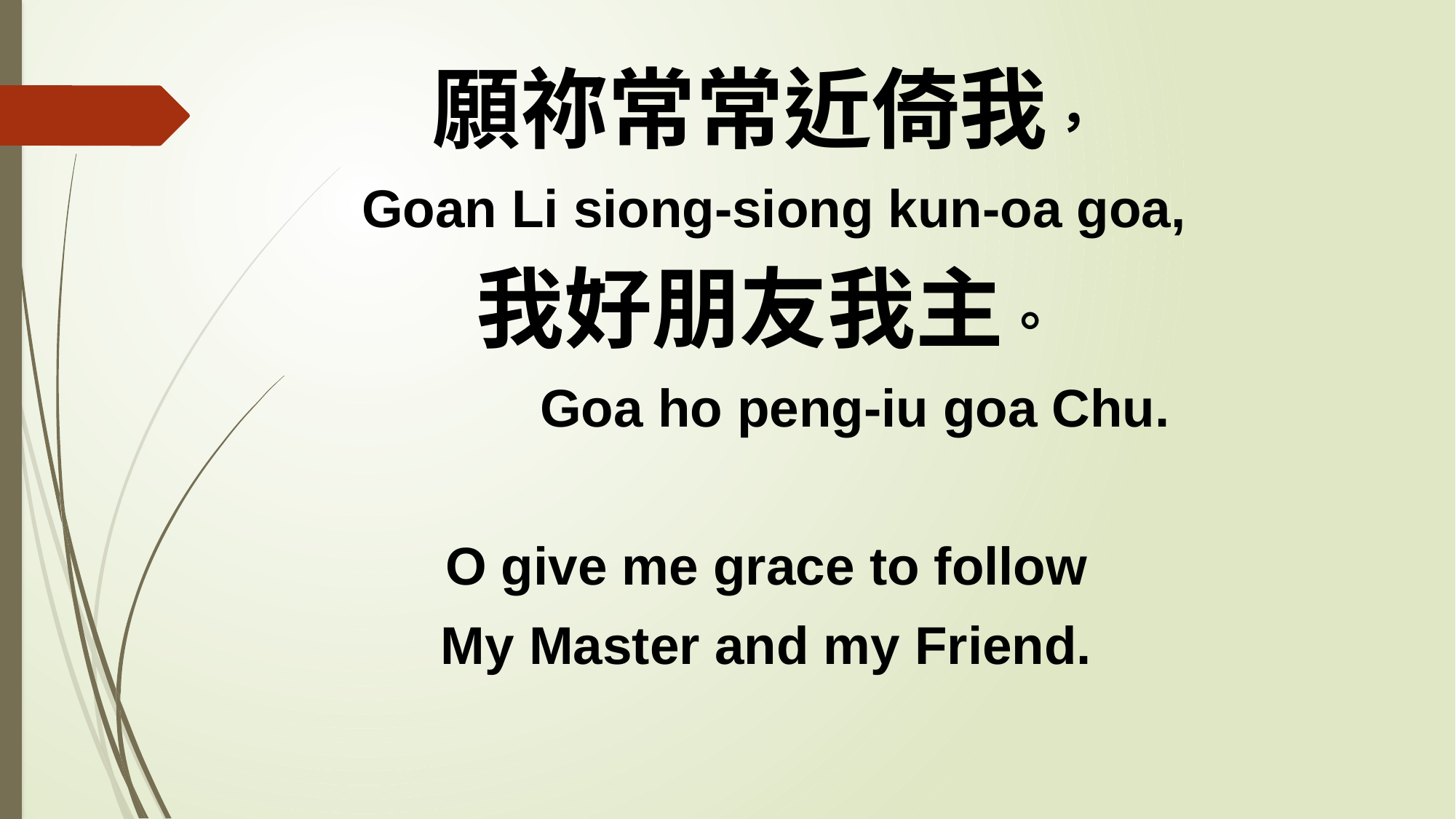

願祢常常近倚我，
 Goan Li siong-siong kun-oa goa,
我好朋友我主。
                    Goa ho peng-iu goa Chu.

O give me grace to follow
My Master and my Friend.